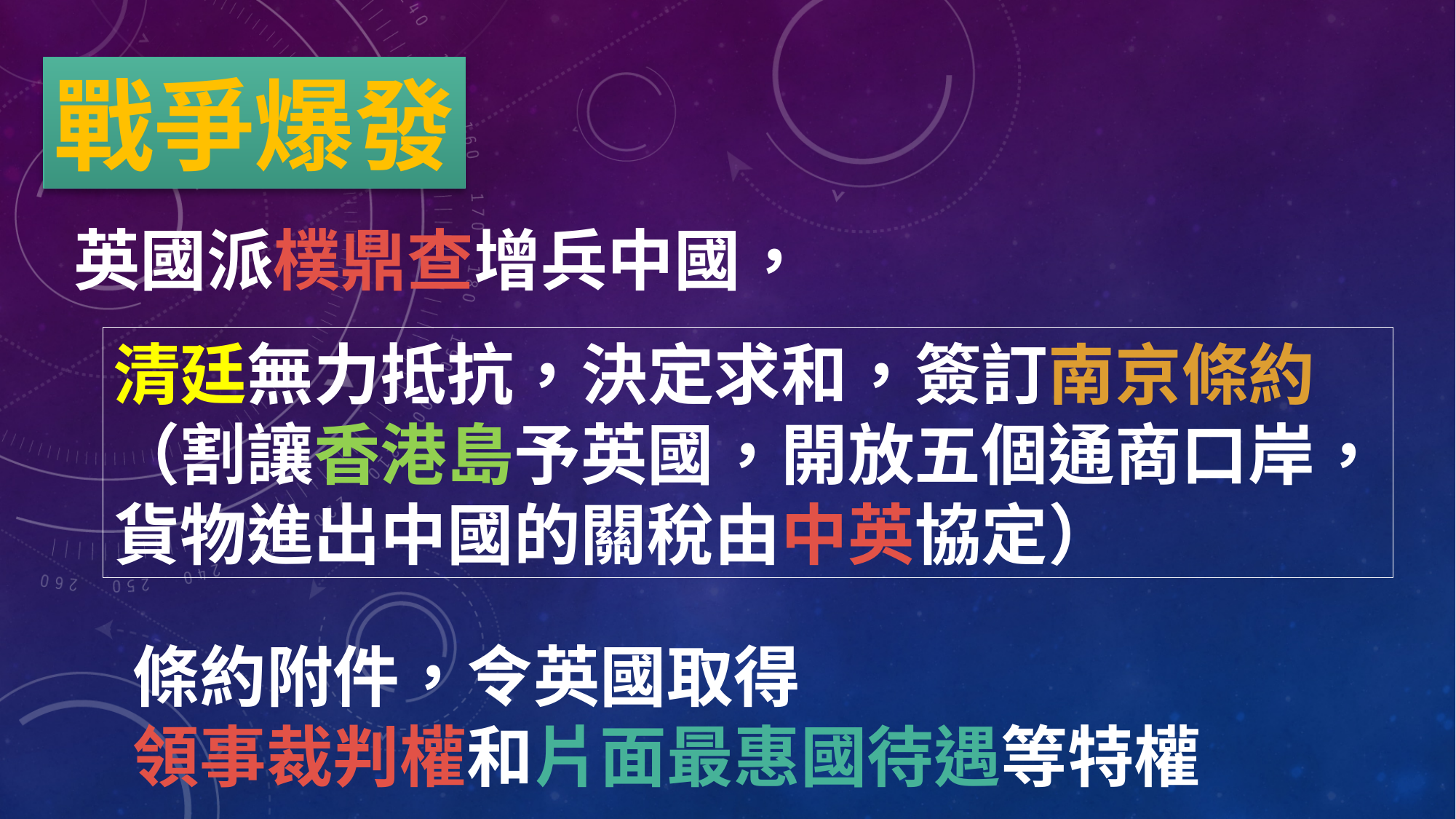

戰爭爆發
英國派樸鼎查增兵中國，
清廷無力抵抗，決定求和，簽訂南京條約
（割讓香港島予英國，開放五個通商口岸，
貨物進出中國的關稅由中英協定）
條約附件，令英國取得
領事裁判權和片面最惠國待遇等特權